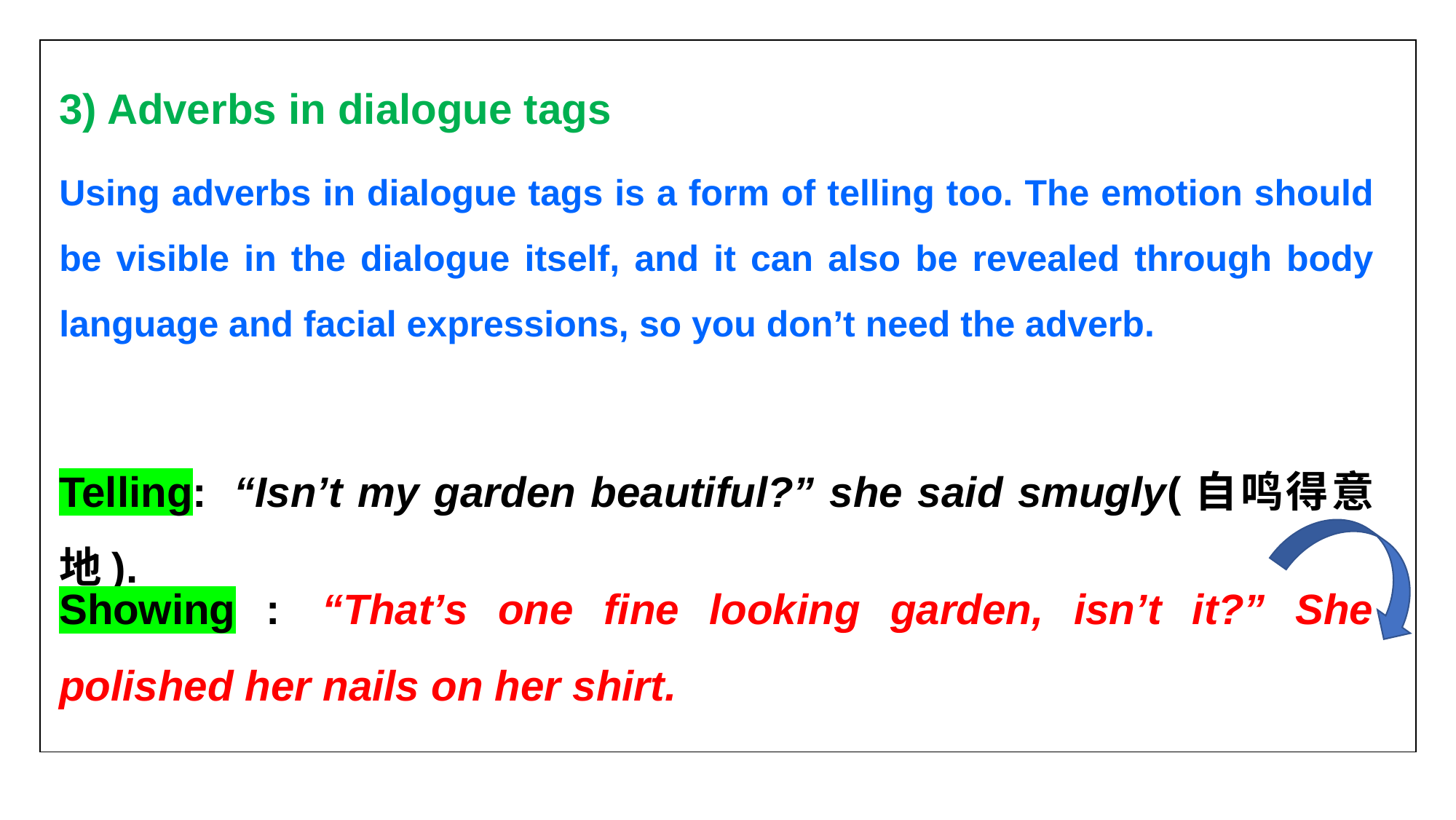

|  |
| --- |
3) Adverbs in dialogue tags
Using adverbs in dialogue tags is a form of telling too. The emotion should be visible in the dialogue itself, and it can also be revealed through body language and facial expressions, so you don’t need the adverb.
Telling:  “Isn’t my garden beautiful?” she said smugly(自鸣得意地).

Showing :  “That’s one fine looking garden, isn’t it?” She polished her nails on her shirt.